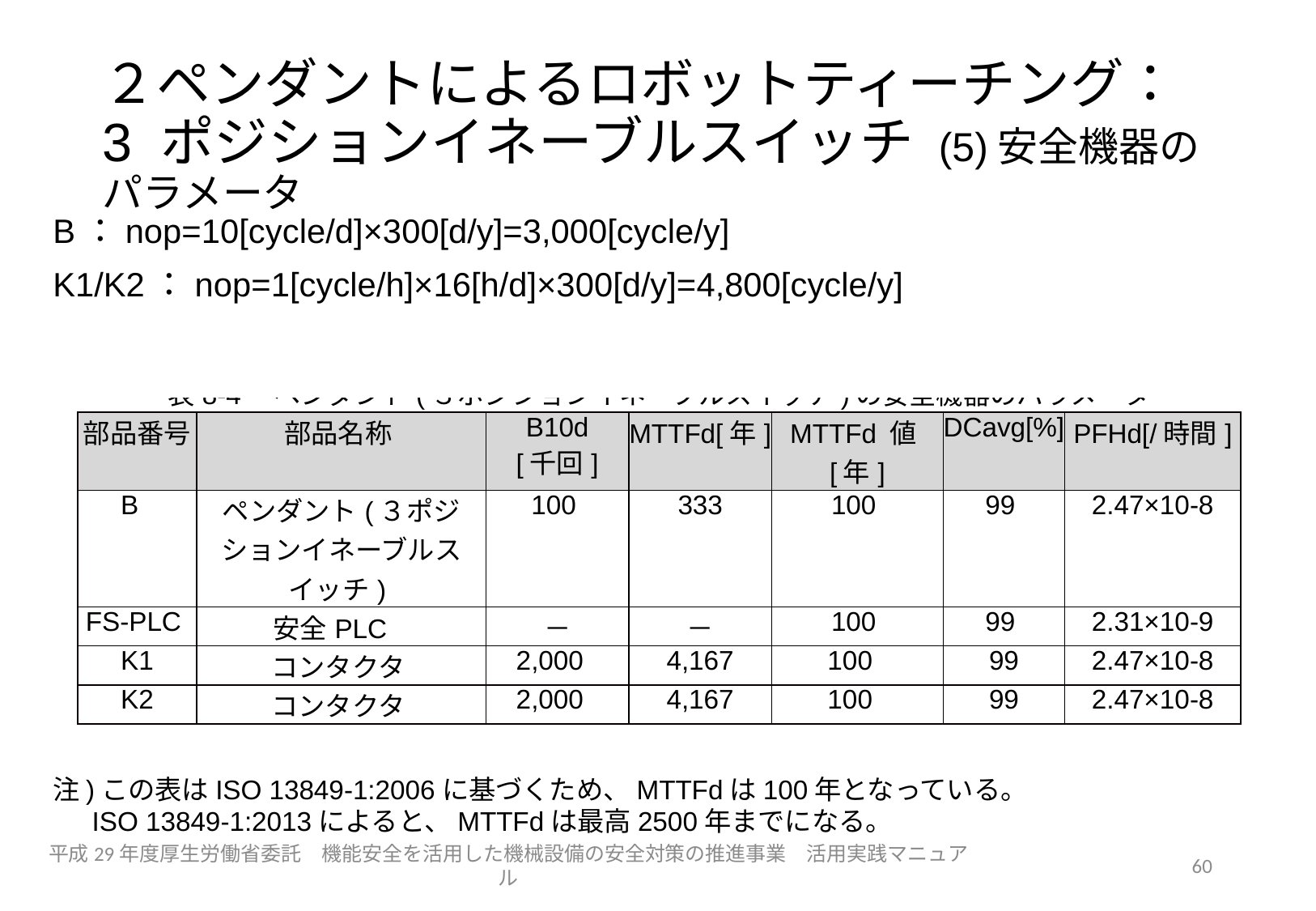

# ２ペンダントによるロボットティーチング： 3 ポジションイネーブルスイッチ (5)安全機器のパラメータ
B：nop=10[cycle/d]×300[d/y]=3,000[cycle/y]
K1/K2：nop=1[cycle/h]×16[h/d]×300[d/y]=4,800[cycle/y]
| 表8-4　ペンダント(３ポジションイネーブルスイッチ)の安全機器のパラメータ |  |  |  |  |  |  |
| --- | --- | --- | --- | --- | --- | --- |
| 部品番号 | 部品名称 | B10d [千回] | MTTFd[年] | MTTFd 値[年] | DCavg[%] | PFHd[/時間] |
| B | ペンダント(３ポジションイネーブルスイッチ) | 100 | 333 | 100 | 99 | 2.47×10-8 |
| FS-PLC | 安全PLC | － | － | 100 | 99 | 2.31×10-9 |
| K1 | コンタクタ | 2,000 | 4,167 | 100 | 99 | 2.47×10-8 |
| K2 | コンタクタ | 2,000 | 4,167 | 100 | 99 | 2.47×10-8 |
注)この表はISO 13849-1:2006に基づくため、MTTFdは100年となっている。
　 ISO 13849-1:2013によると、MTTFdは最高2500年までになる。
平成29年度厚生労働省委託　機能安全を活用した機械設備の安全対策の推進事業　活用実践マニュアル
60